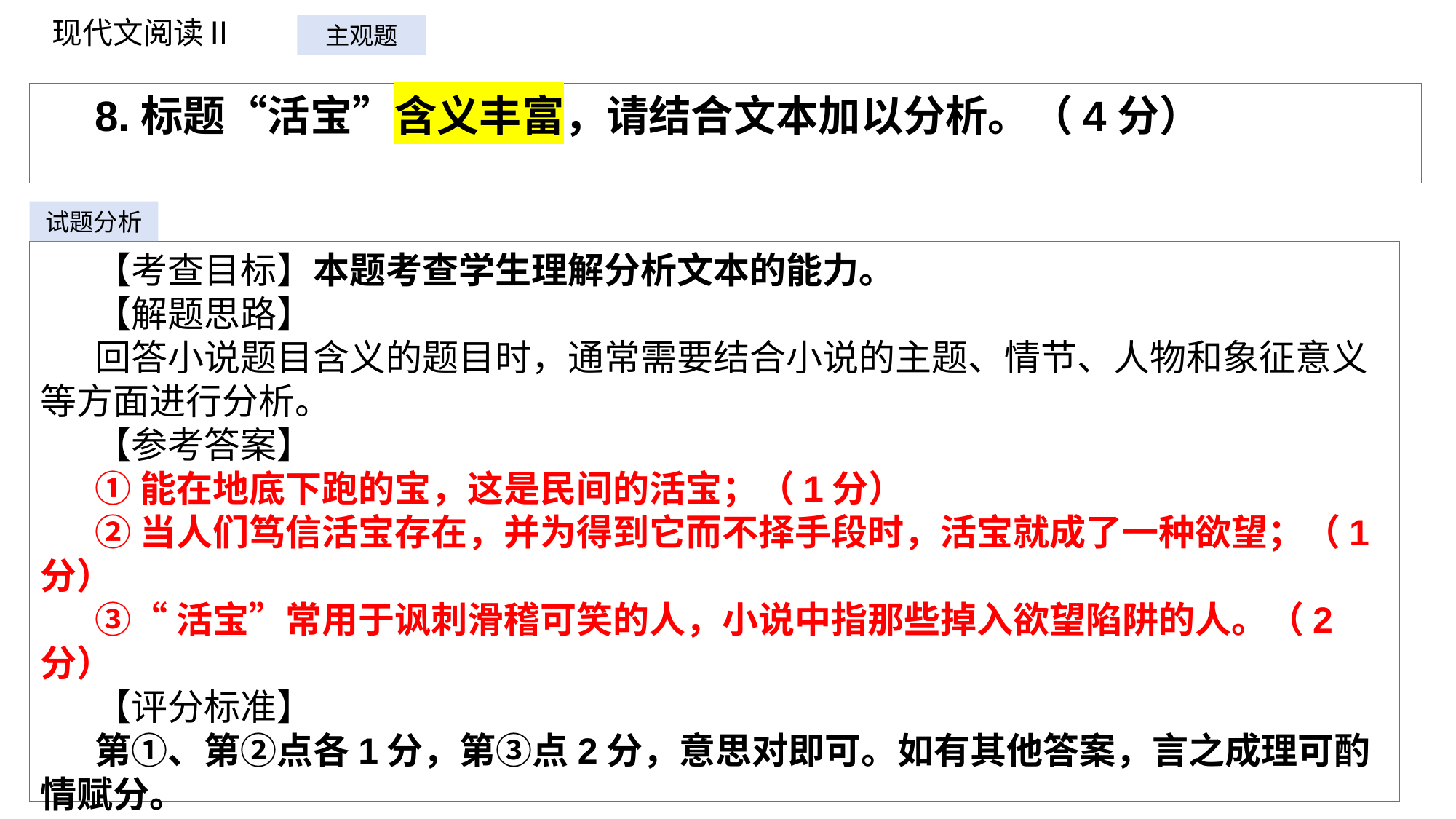

现代文阅读Ⅱ
主观题
8.标题“活宝”含义丰富，请结合文本加以分析。（4分）
试题分析
【考查目标】本题考查学生理解分析文本的能力。
【解题思路】
回答小说题目含义的题目时，通常需要结合小说的主题、情节、人物和象征意义等方面进行分析。
【参考答案】
①能在地底下跑的宝，这是民间的活宝；（1分）
②当人们笃信活宝存在，并为得到它而不择手段时，活宝就成了一种欲望；（1分）
③“活宝”常用于讽刺滑稽可笑的人，小说中指那些掉入欲望陷阱的人。（2分）
【评分标准】
第①、第②点各1分，第③点2分，意思对即可。如有其他答案，言之成理可酌情赋分。